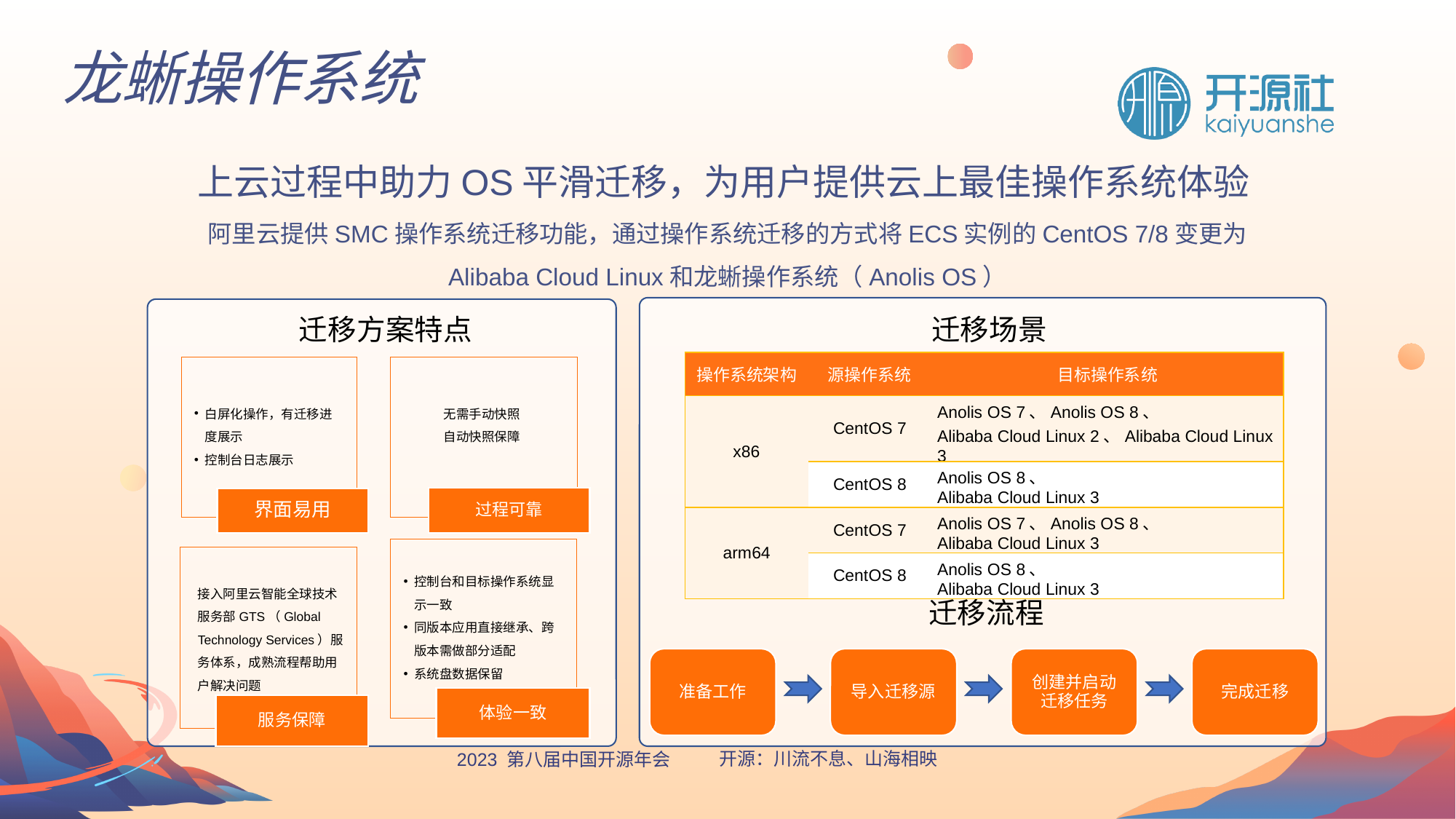

龙蜥操作系统
上云过程中助力OS平滑迁移，为用户提供云上最佳操作系统体验
阿里云提供SMC操作系统迁移功能，通过操作系统迁移的方式将ECS实例的CentOS 7/8变更为
Alibaba Cloud Linux和龙蜥操作系统（Anolis OS）

迁移场景
迁移方案特点
| 操作系统架构 | 源操作系统 | 目标操作系统 |
| --- | --- | --- |
| x86 | CentOS 7 | Anolis OS 7、Anolis OS 8、 Alibaba Cloud Linux 2、Alibaba Cloud Linux 3 |
|  | CentOS 8 | Anolis OS 8、 Alibaba Cloud Linux 3 |
| arm64 | CentOS 7 | Anolis OS 7、Anolis OS 8、 Alibaba Cloud Linux 3 |
|  | CentOS 8 | Anolis OS 8、 Alibaba Cloud Linux 3 |

无需手动快照
自动快照保障

过程可靠

白屏化操作，有迁移进度展示
控制台日志展示
界面易用

控制台和目标操作系统显示一致
同版本应用直接继承、跨版本需做部分适配
系统盘数据保留
体验一致

接入阿里云智能全球技术服务部GTS（Global Technology Services）服务体系，成熟流程帮助用户解决问题
服务保障
迁移流程
准备工作
导入迁移源
创建并启动
迁移任务
完成迁移